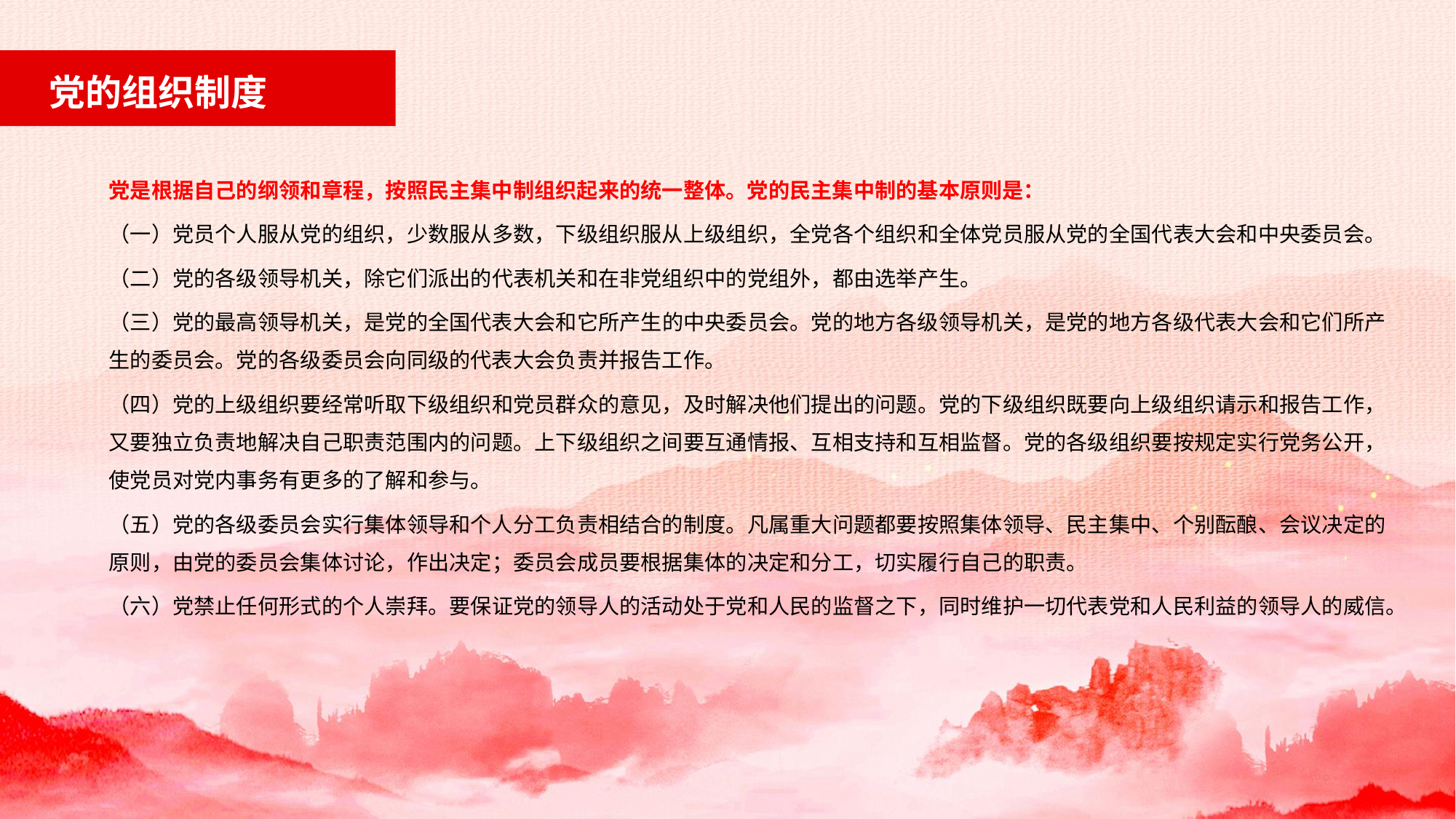

党的组织制度
党是根据自己的纲领和章程，按照民主集中制组织起来的统一整体。党的民主集中制的基本原则是：
（一）党员个人服从党的组织，少数服从多数，下级组织服从上级组织，全党各个组织和全体党员服从党的全国代表大会和中央委员会。
（二）党的各级领导机关，除它们派出的代表机关和在非党组织中的党组外，都由选举产生。
（三）党的最高领导机关，是党的全国代表大会和它所产生的中央委员会。党的地方各级领导机关，是党的地方各级代表大会和它们所产生的委员会。党的各级委员会向同级的代表大会负责并报告工作。
（四）党的上级组织要经常听取下级组织和党员群众的意见，及时解决他们提出的问题。党的下级组织既要向上级组织请示和报告工作，又要独立负责地解决自己职责范围内的问题。上下级组织之间要互通情报、互相支持和互相监督。党的各级组织要按规定实行党务公开，使党员对党内事务有更多的了解和参与。
（五）党的各级委员会实行集体领导和个人分工负责相结合的制度。凡属重大问题都要按照集体领导、民主集中、个别酝酿、会议决定的原则，由党的委员会集体讨论，作出决定；委员会成员要根据集体的决定和分工，切实履行自己的职责。
（六）党禁止任何形式的个人崇拜。要保证党的领导人的活动处于党和人民的监督之下，同时维护一切代表党和人民利益的领导人的威信。